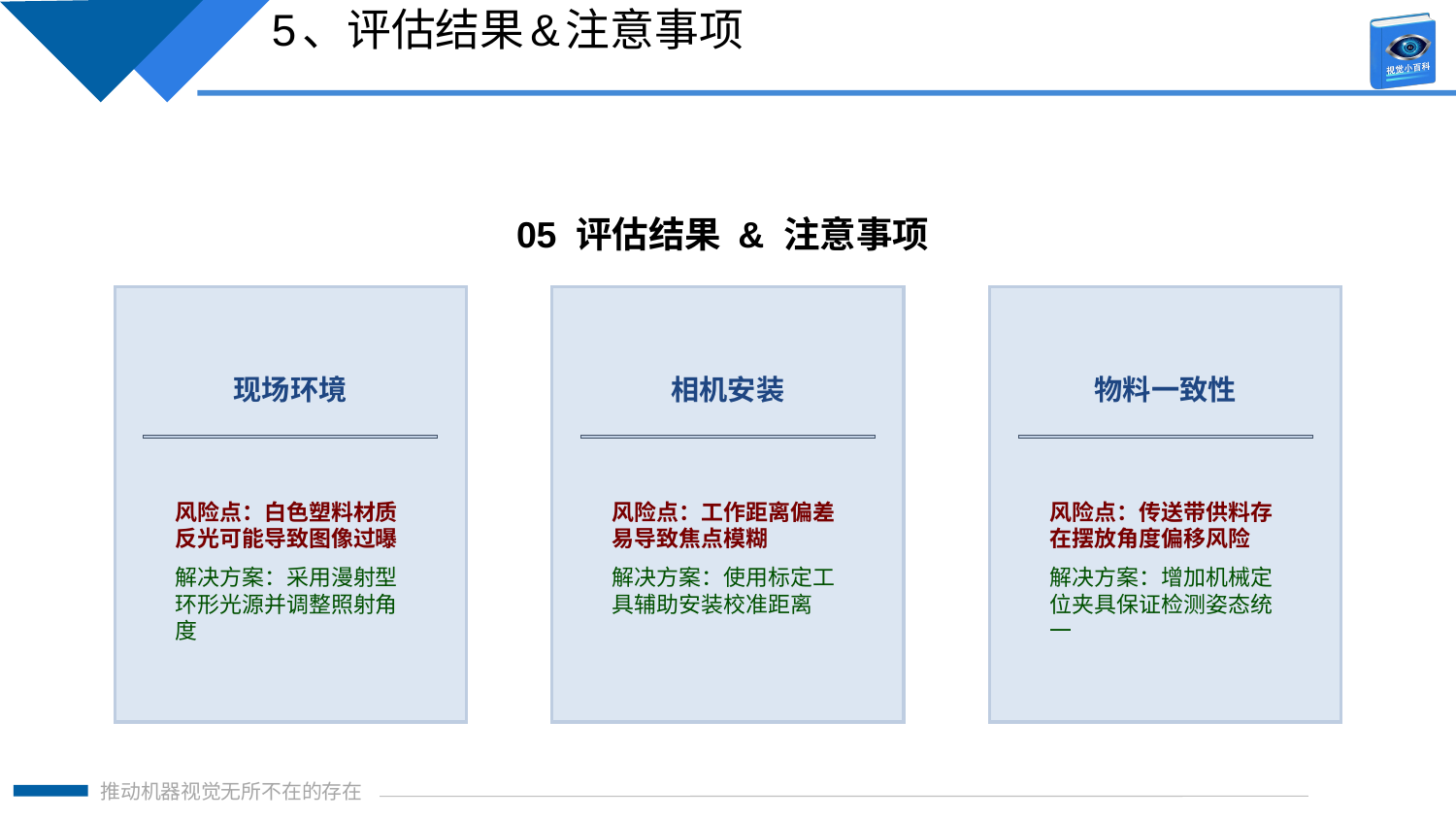

5、评估结果&注意事项

05 评估结果 & 注意事项

现场环境

相机安装

物料一致性

风险点：白色塑料材质反光可能导致图像过曝
解决方案：采用漫射型环形光源并调整照射角度

风险点：工作距离偏差易导致焦点模糊
解决方案：使用标定工具辅助安装校准距离

风险点：传送带供料存在摆放角度偏移风险
解决方案：增加机械定位夹具保证检测姿态统一